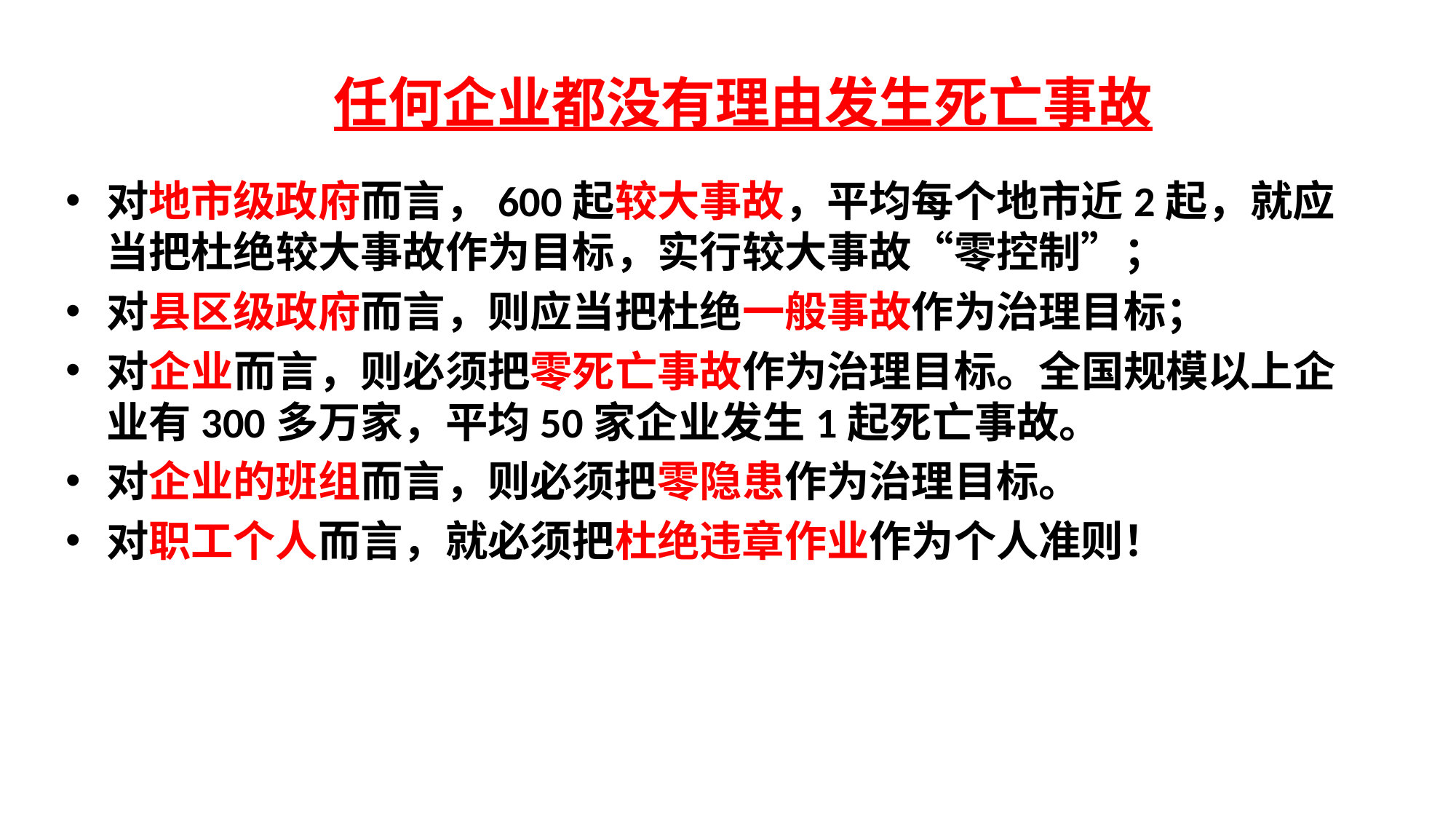

任何企业都没有理由发生死亡事故
对地市级政府而言，600起较大事故，平均每个地市近2起，就应当把杜绝较大事故作为目标，实行较大事故“零控制”；
对县区级政府而言，则应当把杜绝一般事故作为治理目标；
对企业而言，则必须把零死亡事故作为治理目标。全国规模以上企业有300多万家，平均50家企业发生1起死亡事故。
对企业的班组而言，则必须把零隐患作为治理目标。
对职工个人而言，就必须把杜绝违章作业作为个人准则！

162